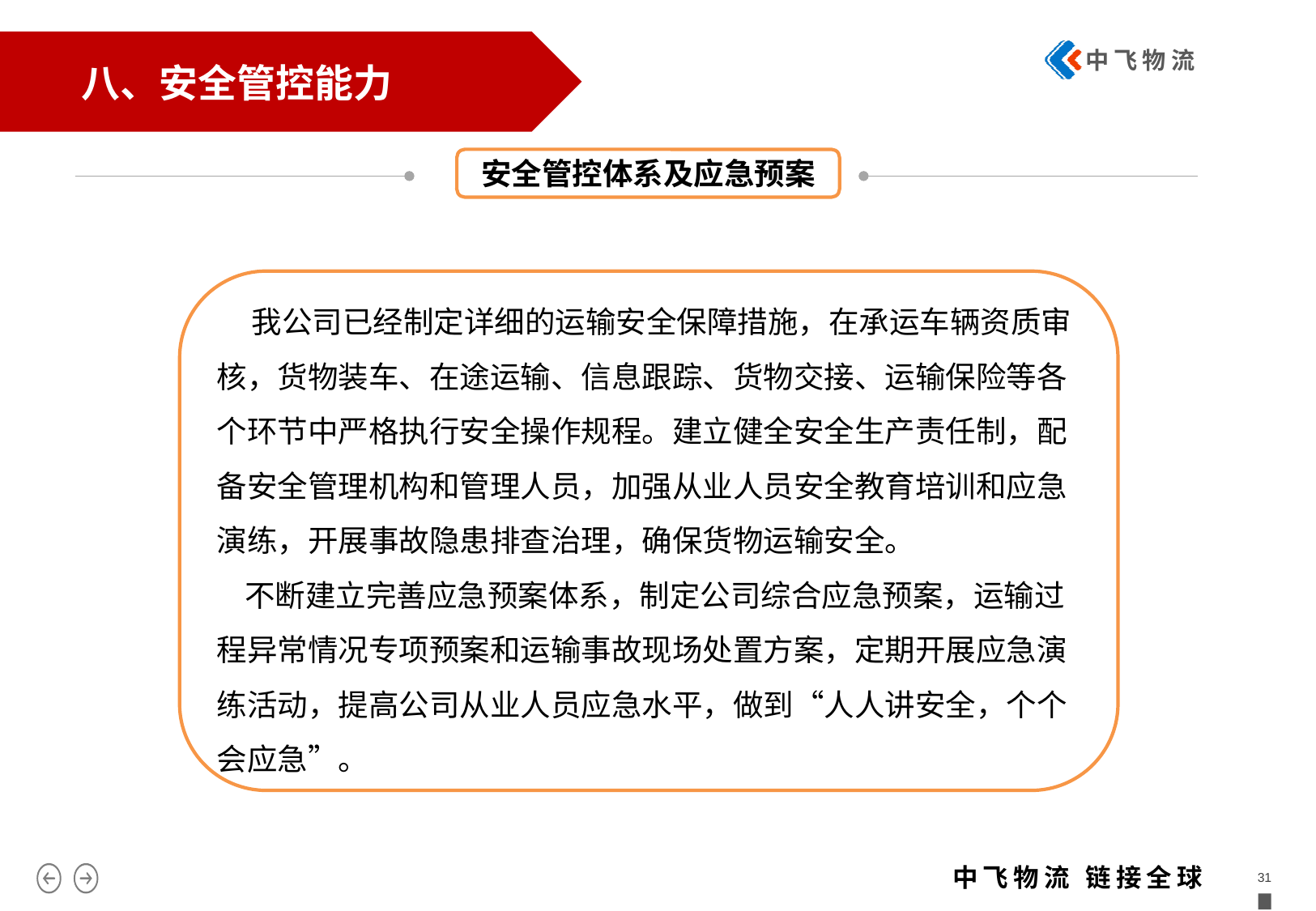

# 八、安全管控能力
安全管控体系及应急预案
    我公司已经制定详细的运输安全保障措施，在承运车辆资质审核，货物装车、在途运输、信息跟踪、货物交接、运输保险等各个环节中严格执行安全操作规程。建立健全安全生产责任制，配备安全管理机构和管理人员，加强从业人员安全教育培训和应急演练，开展事故隐患排查治理，确保货物运输安全。
   不断建立完善应急预案体系，制定公司综合应急预案，运输过程异常情况专项预案和运输事故现场处置方案，定期开展应急演练活动，提高公司从业人员应急水平，做到“人人讲安全，个个会应急”。